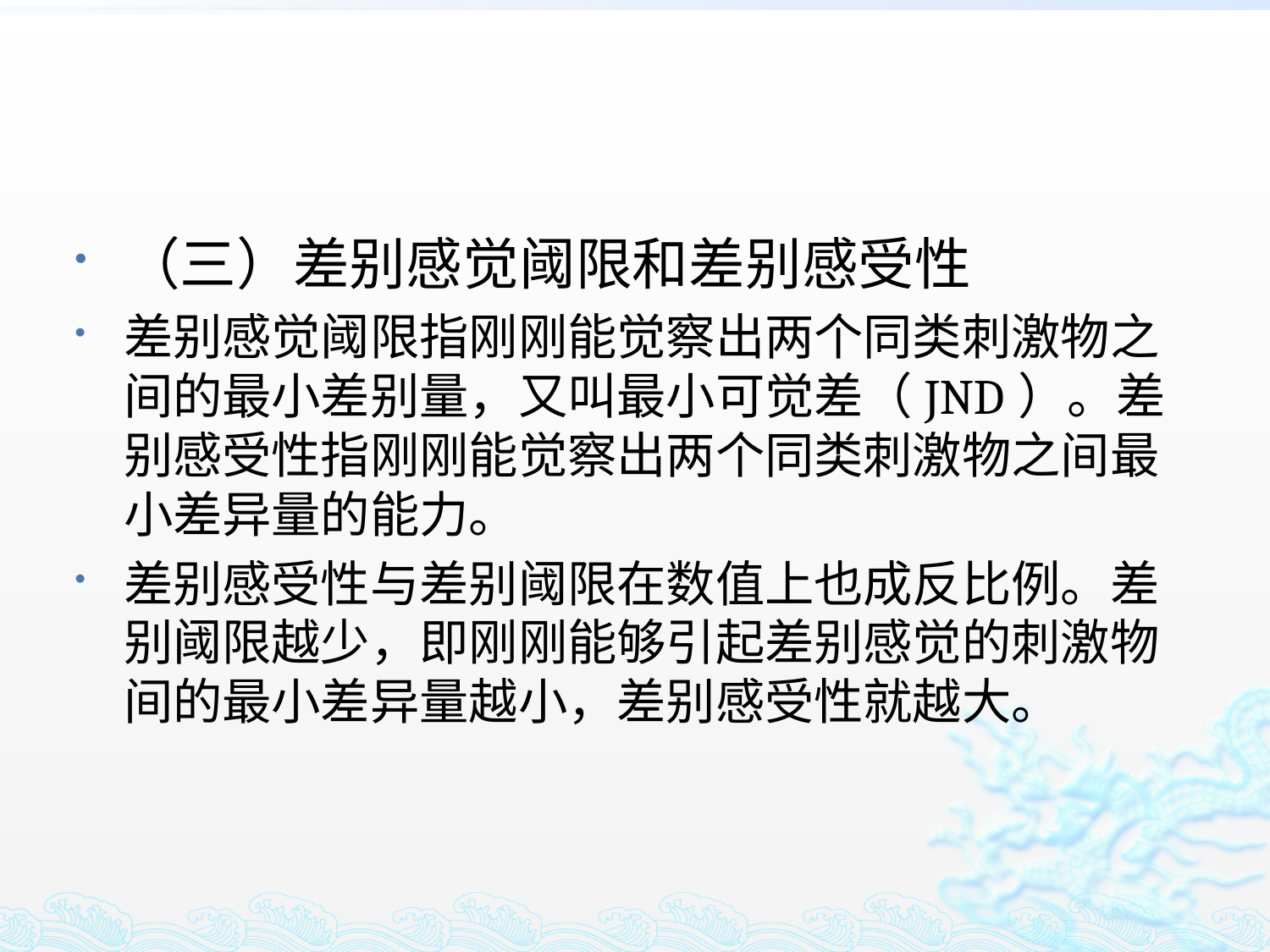

#
（三）差别感觉阈限和差别感受性
差别感觉阈限指刚刚能觉察出两个同类刺激物之间的最小差别量，又叫最小可觉差（JND）。差别感受性指刚刚能觉察出两个同类刺激物之间最小差异量的能力。
差别感受性与差别阈限在数值上也成反比例。差别阈限越少，即刚刚能够引起差别感觉的刺激物间的最小差异量越小，差别感受性就越大。